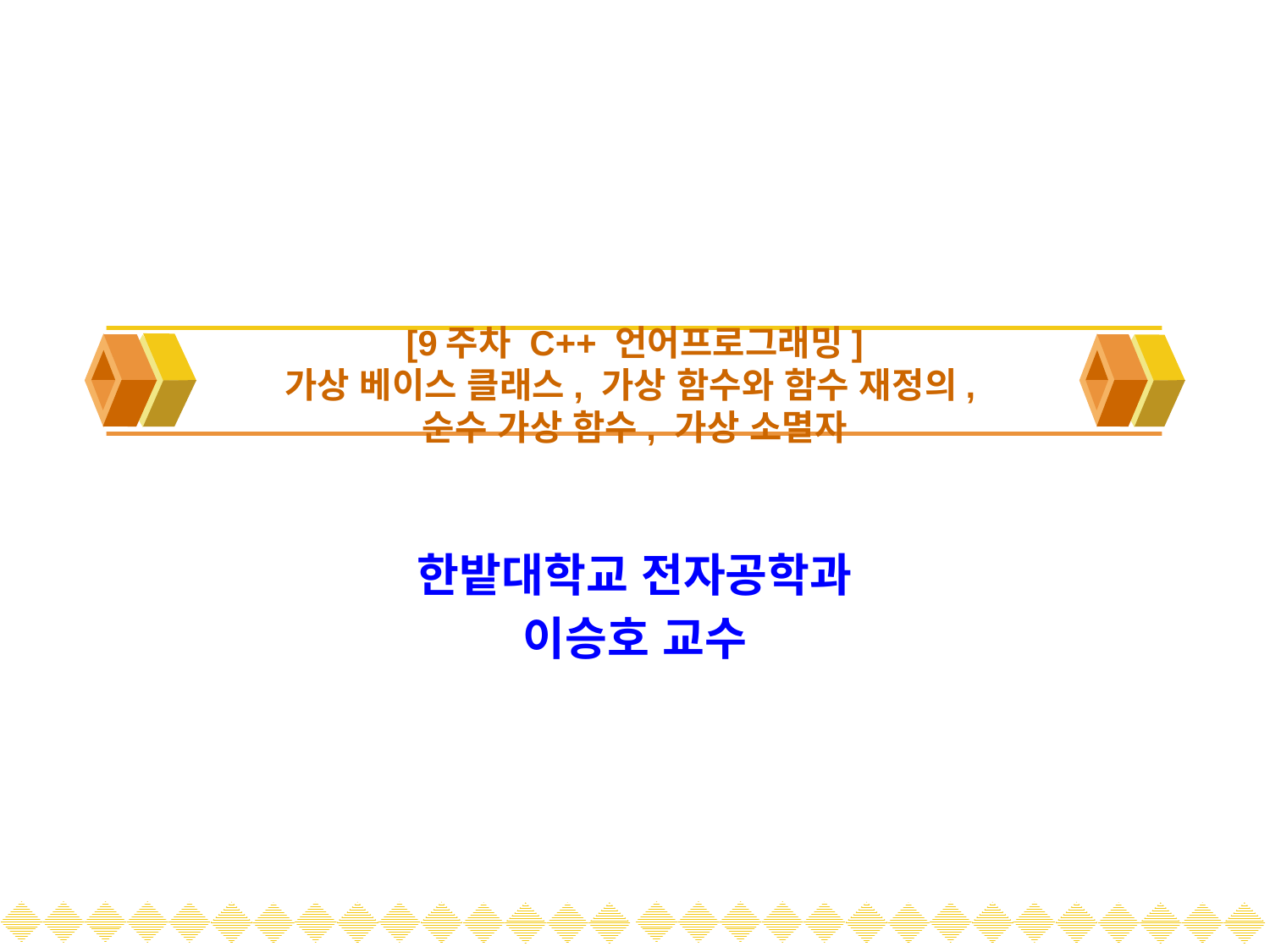

# [9주차 C++ 언어프로그래밍] 가상 베이스 클래스, 가상 함수와 함수 재정의, 순수 가상 함수, 가상 소멸자
한밭대학교 전자공학과
이승호 교수